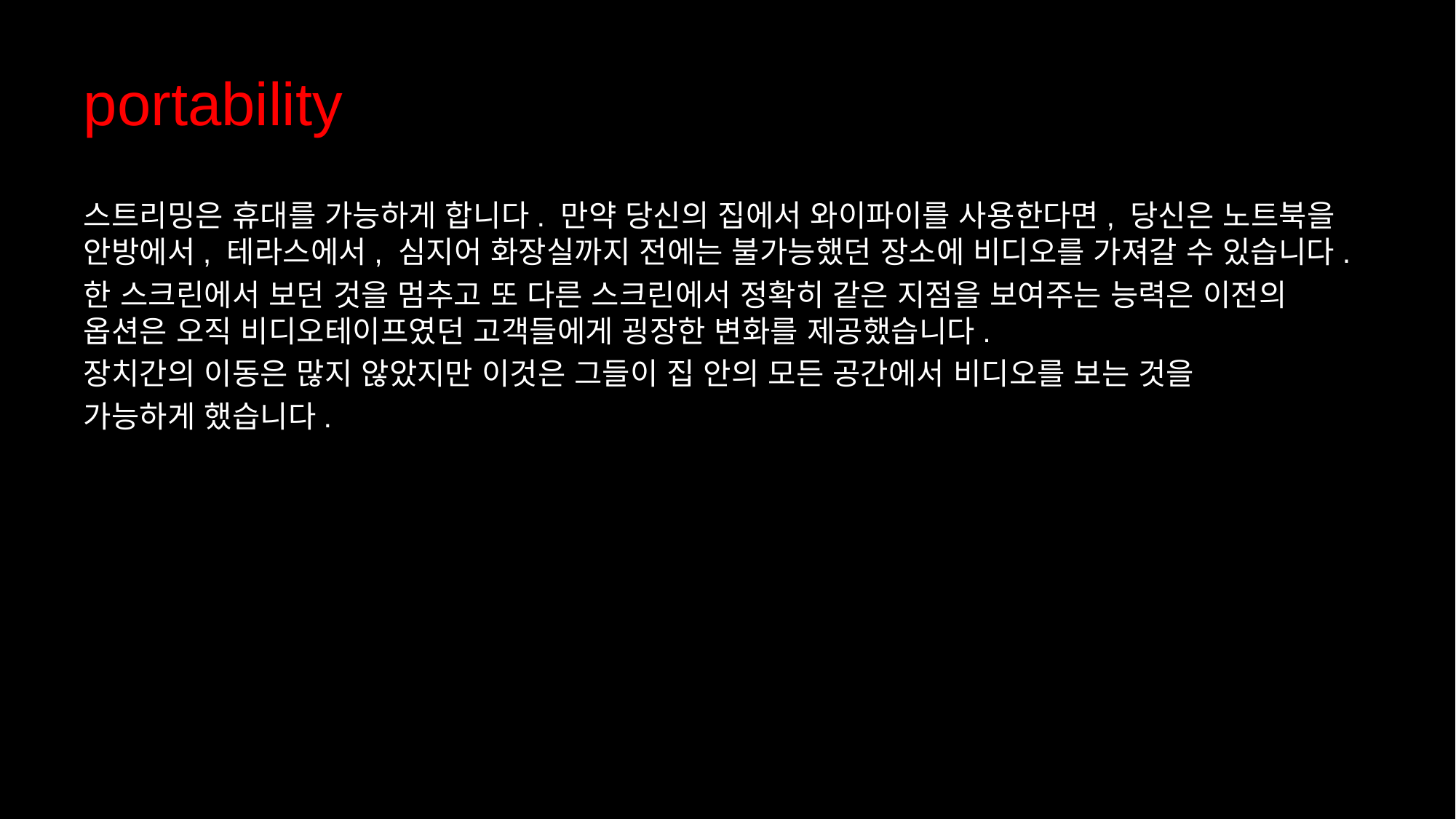

# portability
스트리밍은 휴대를 가능하게 합니다. 만약 당신의 집에서 와이파이를 사용한다면, 당신은 노트북을 안방에서, 테라스에서, 심지어 화장실까지 전에는 불가능했던 장소에 비디오를 가져갈 수 있습니다.
한 스크린에서 보던 것을 멈추고 또 다른 스크린에서 정확히 같은 지점을 보여주는 능력은 이전의 옵션은 오직 비디오테이프였던 고객들에게 굉장한 변화를 제공했습니다.
장치간의 이동은 많지 않았지만 이것은 그들이 집 안의 모든 공간에서 비디오를 보는 것을
가능하게 했습니다.